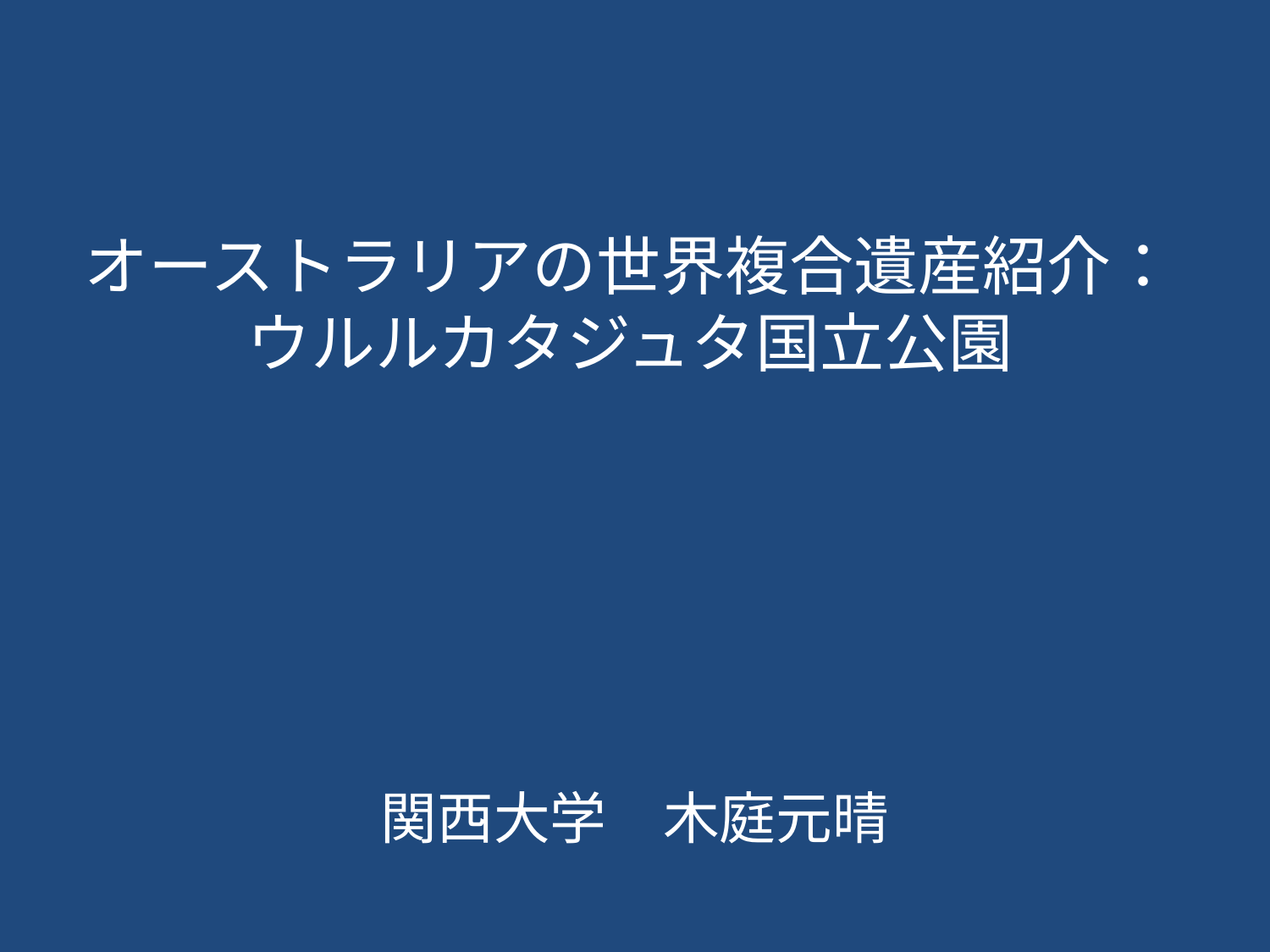

# オーストラリアの世界複合遺産紹介： ウルルカタジュタ国立公園
関西大学　木庭元晴